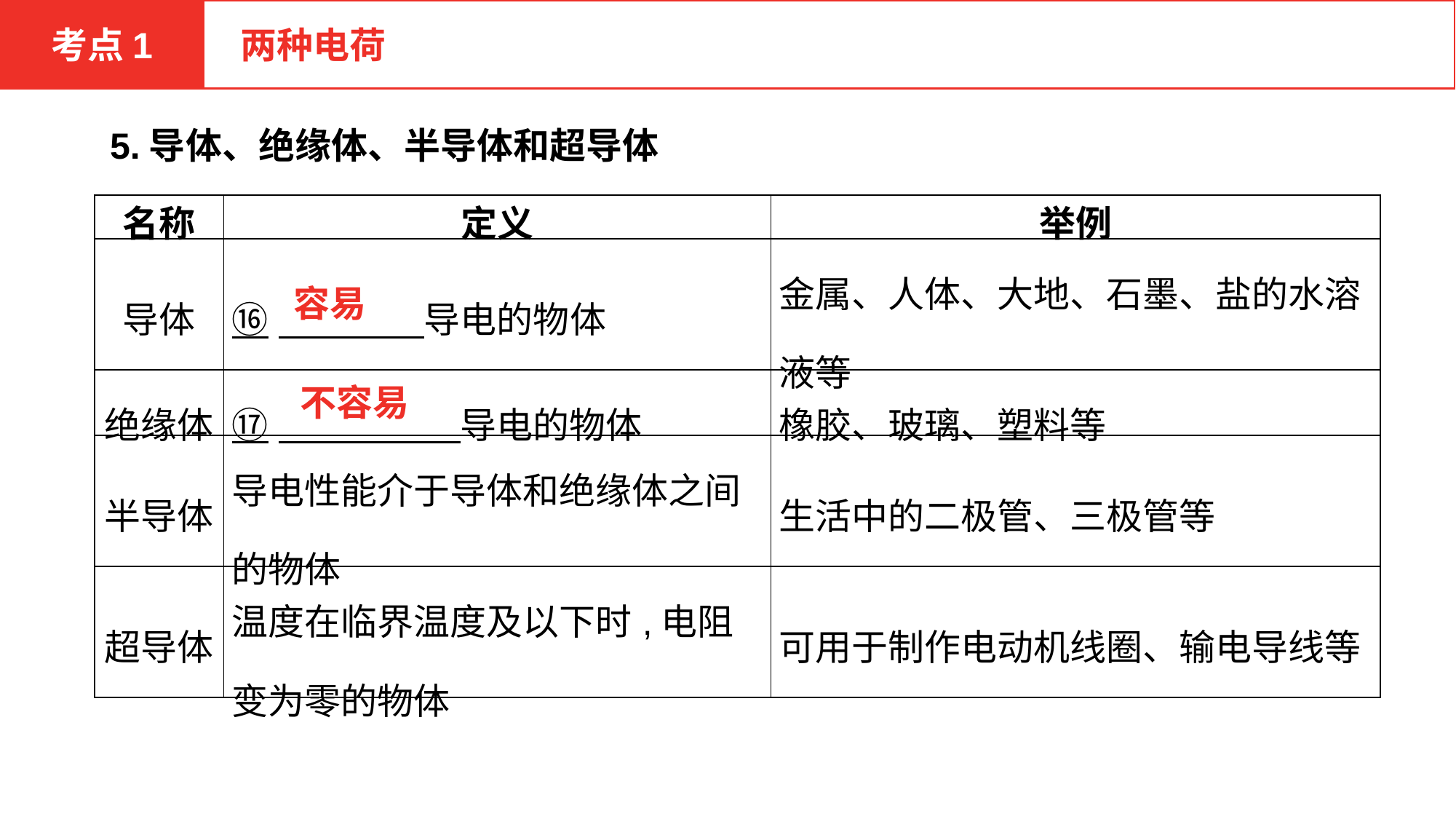

考点1
 两种电荷
5.导体、绝缘体、半导体和超导体
| 名称 | 定义 | 举例 |
| --- | --- | --- |
| 导体 | ⑯　　　　导电的物体 | 金属、人体、大地、石墨、盐的水溶液等 |
| 绝缘体 | ⑰　　　　　导电的物体 | 橡胶、玻璃、塑料等 |
| 半导体 | 导电性能介于导体和绝缘体之间的物体 | 生活中的二极管、三极管等 |
| 超导体 | 温度在临界温度及以下时,电阻变为零的物体 | 可用于制作电动机线圈、输电导线等 |
容易
不容易